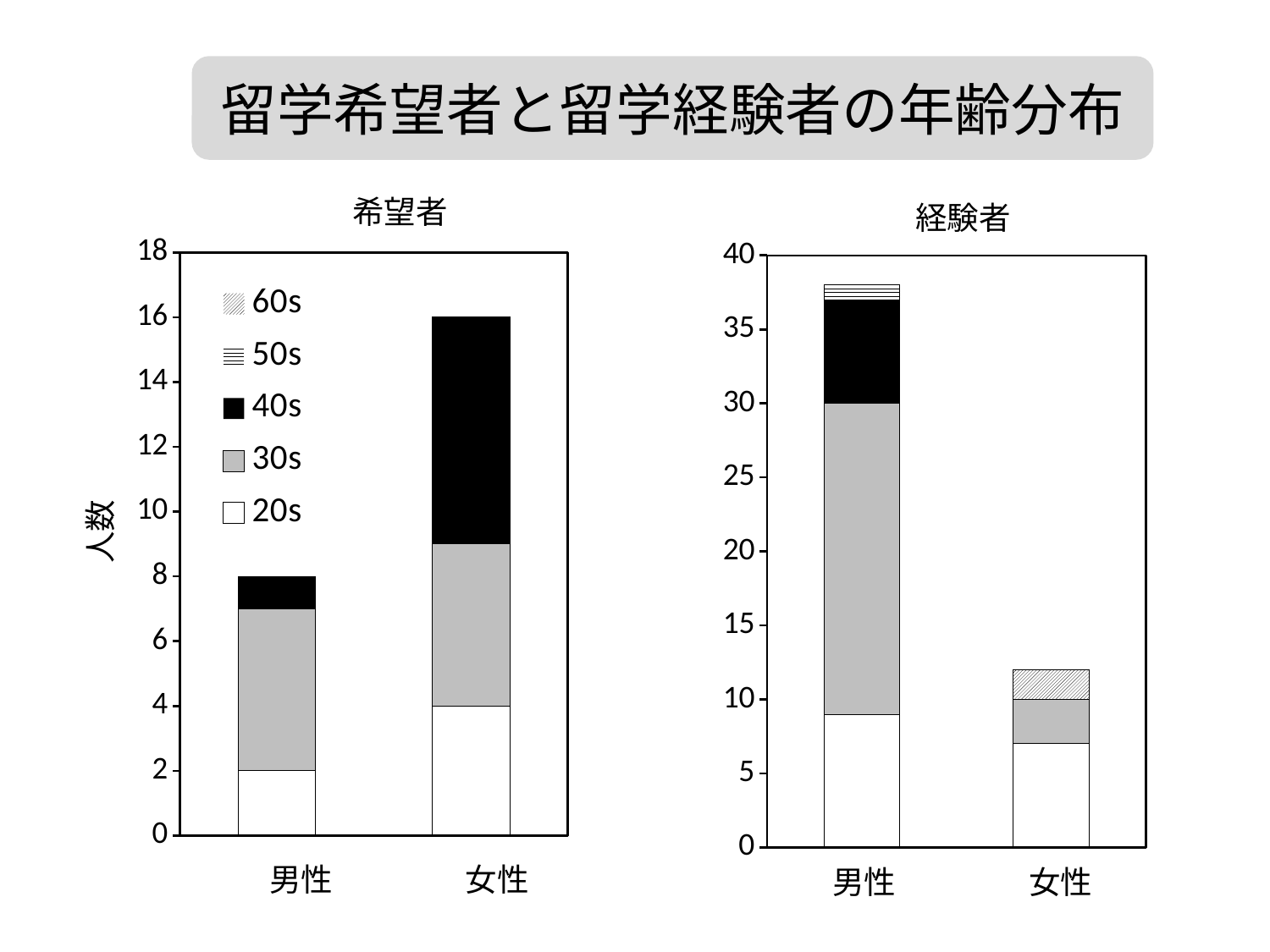

留学希望者と留学経験者の年齢分布
希望者
経験者

### Chart

| Category | 20s | 30s | 40s | 50s | 60s |
|---|---|---|---|---|---|
| male | 2.0 | 5.0 | 1.0 | 0.0 | 0.0 |
| female | 4.0 | 5.0 | 7.0 | 0.0 | 0.0 |
男性
女性

### Chart

| Category | 20s | 30s | 40s | 50s | 60s |
|---|---|---|---|---|---|
| male | 9.0 | 21.0 | 7.0 | 1.0 | 0.0 |
| female | 7.0 | 3.0 | 0.0 | 0.0 | 2.0 |
人数
男性
女性